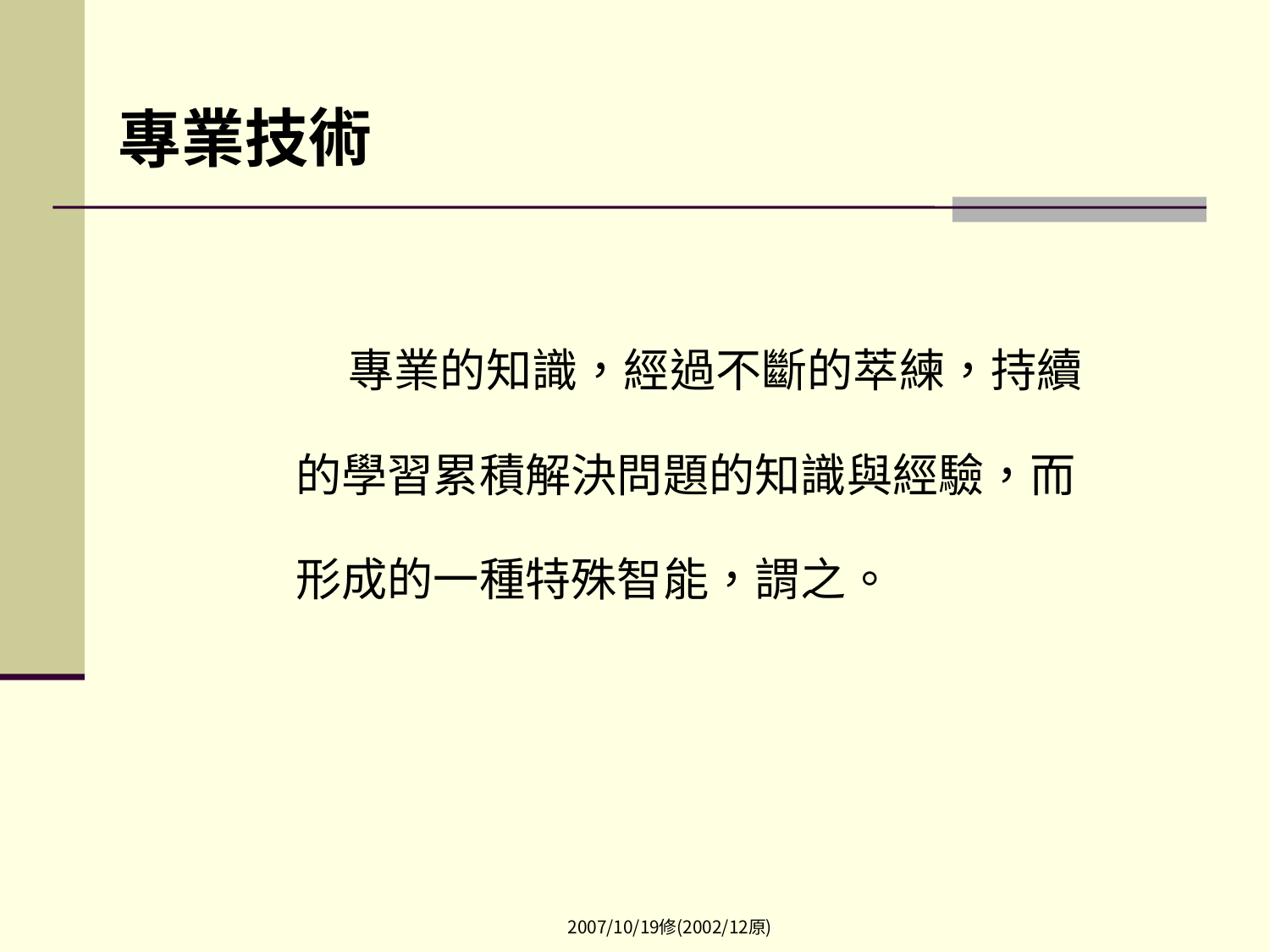

# 專業技術
	    專業的知識，經過不斷的萃練，持續的學習累積解決問題的知識與經驗，而形成的一種特殊智能，謂之。
2007/10/19修(2002/12原)